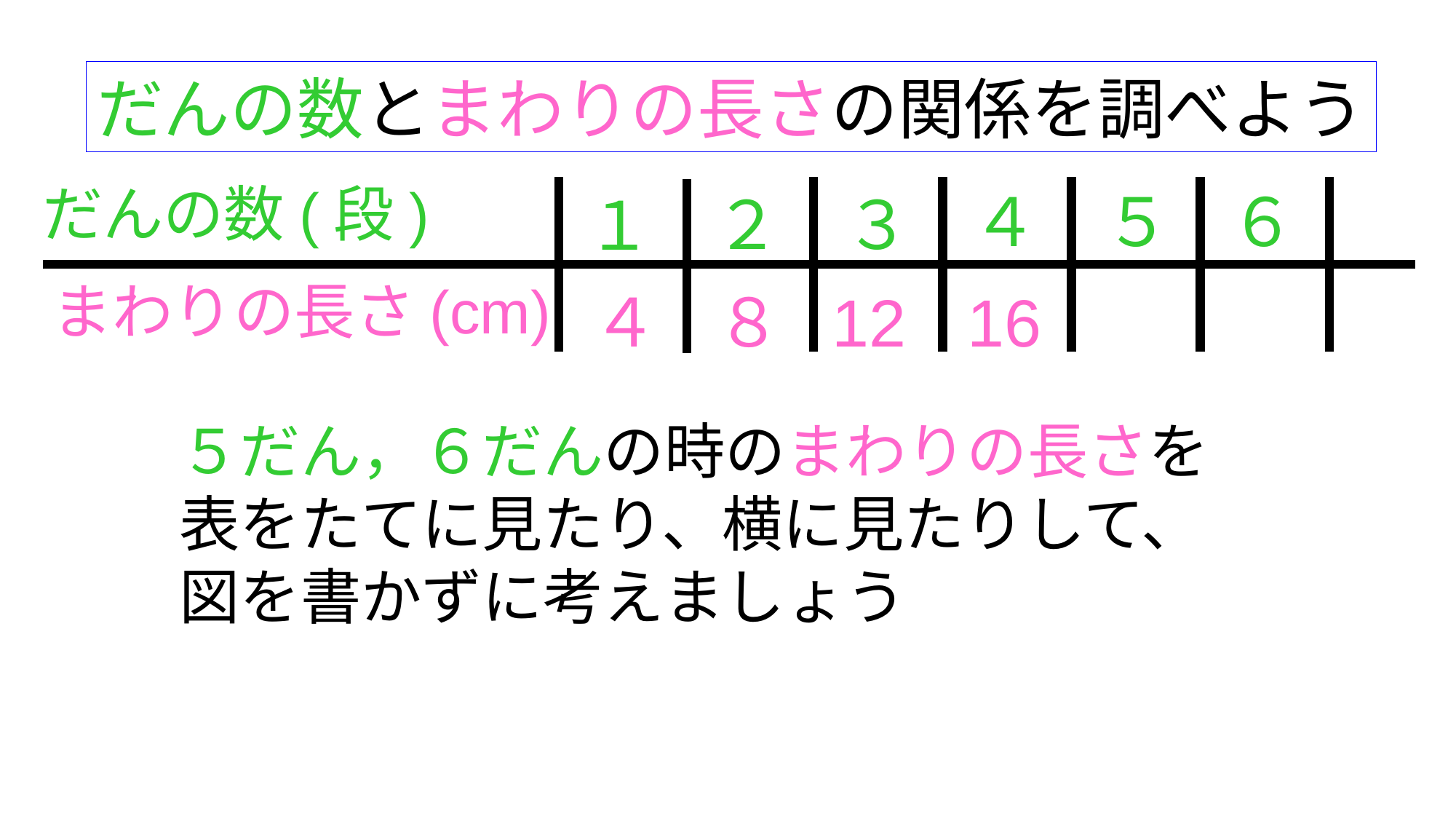

だんの数とまわりの長さの関係を調べよう
だんの数(段)
４
５
６
２
３
１
まわりの長さ(cm)
４
８
12
16
５だん，６だんの時のまわりの長さを
表をたてに見たり、横に見たりして、
図を書かずに考えましょう